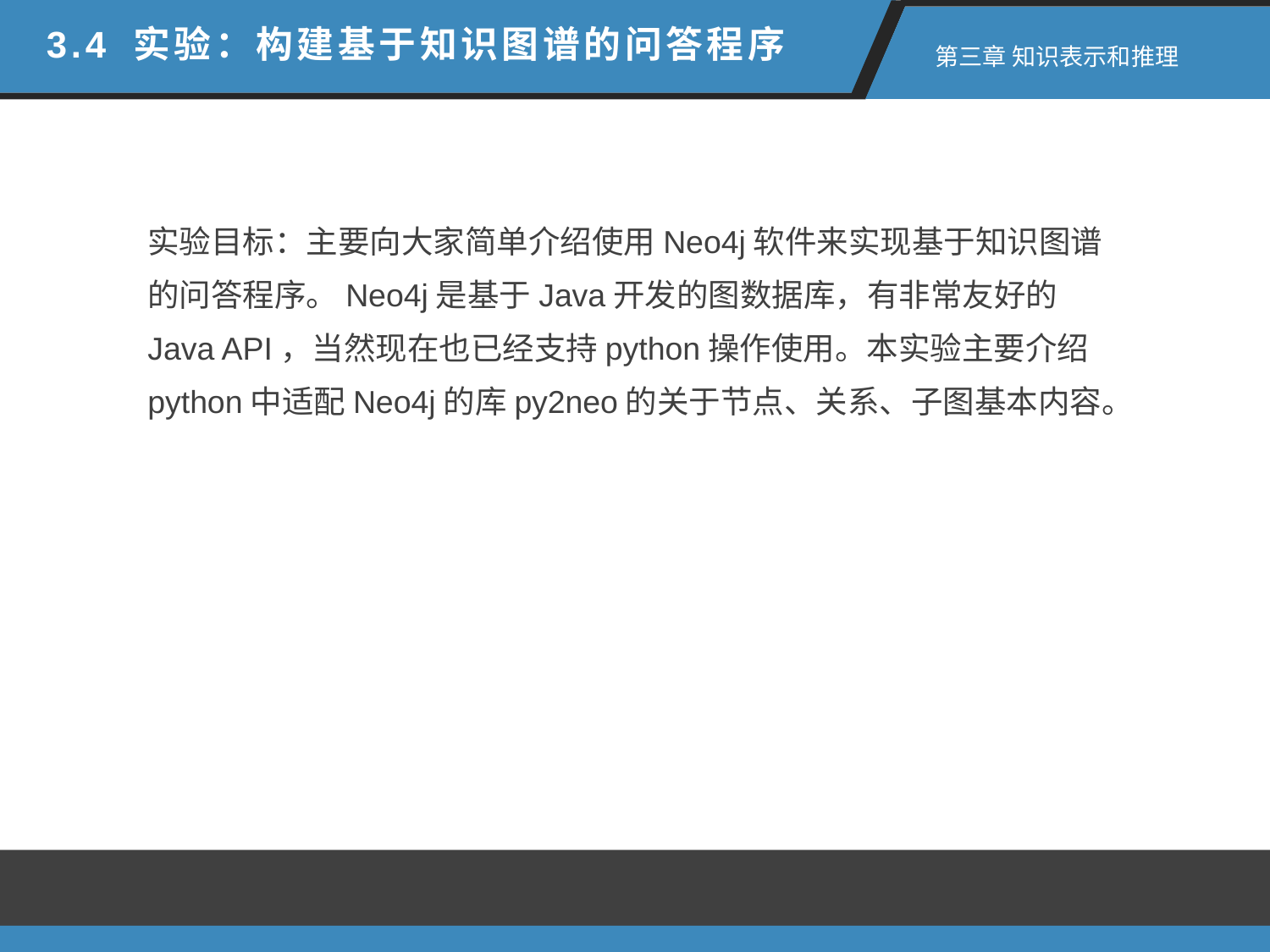

3.4 实验：构建基于知识图谱的问答程序
  第三章 知识表示和推理
实验目标：主要向大家简单介绍使用Neo4j软件来实现基于知识图谱的问答程序。Neo4j是基于Java开发的图数据库，有非常友好的Java API，当然现在也已经支持python操作使用。本实验主要介绍python中适配Neo4j的库py2neo的关于节点、关系、子图基本内容。